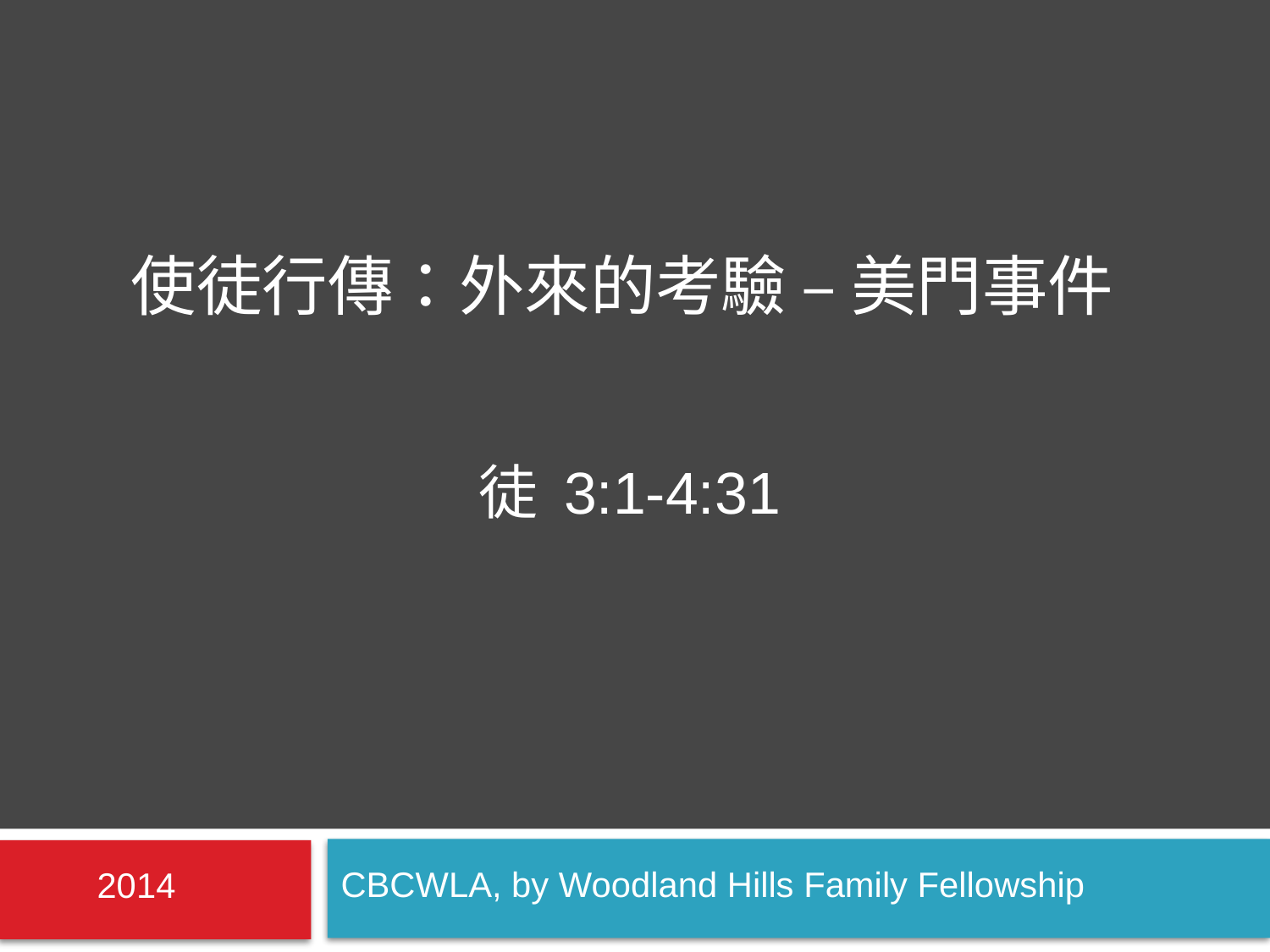

# 使徒行傳：外來的考驗 – 美門事件 徒 3:1-4:31
2014
CBCWLA, by Woodland Hills Family Fellowship